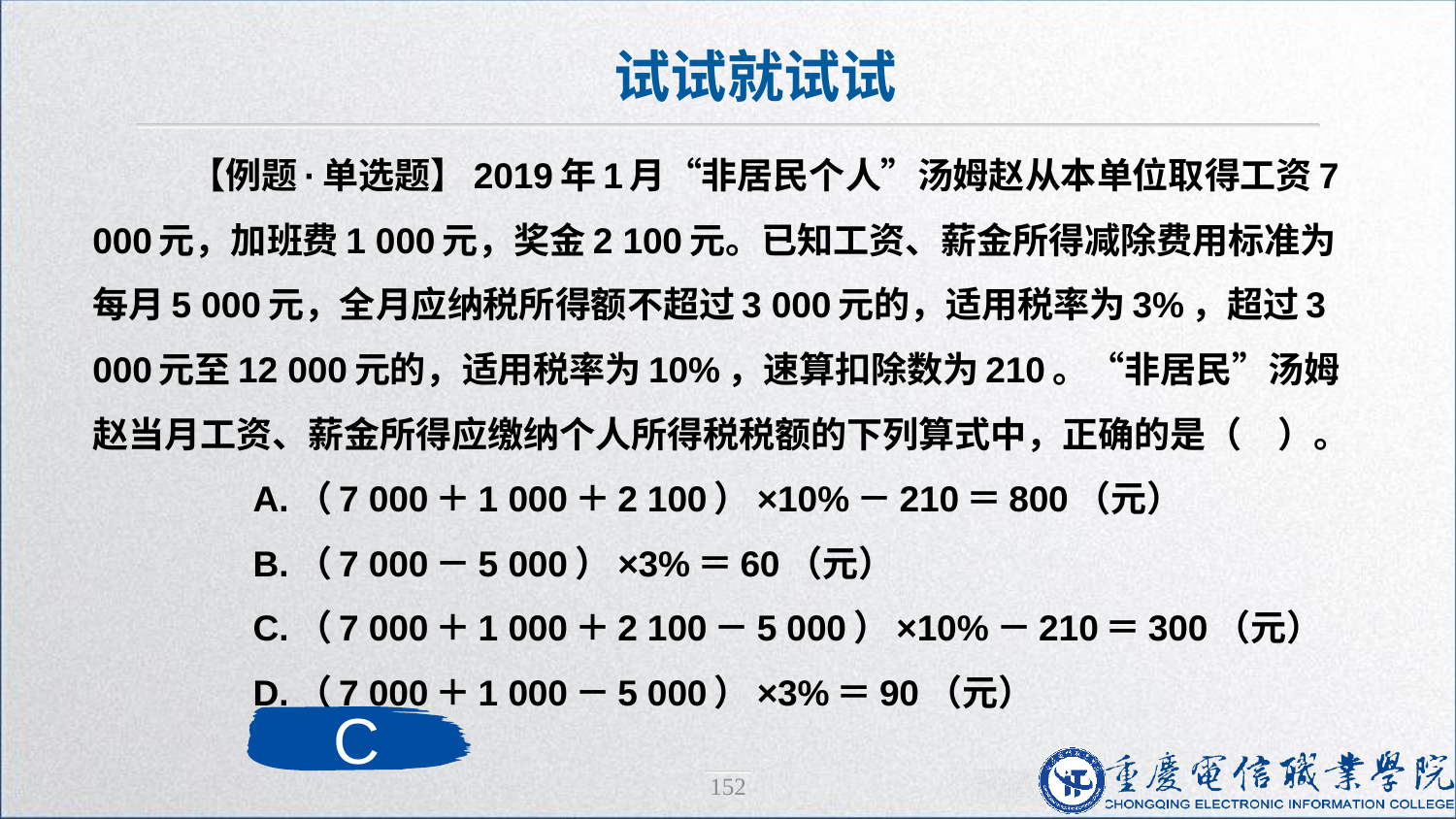

试试就试试
 【例题·单选题】2019年1月“非居民个人”汤姆赵从本单位取得工资7 000元，加班费1 000元，奖金2 100元。已知工资、薪金所得减除费用标准为每月5 000元，全月应纳税所得额不超过3 000元的，适用税率为3%，超过3 000元至12 000元的，适用税率为10%，速算扣除数为210。“非居民”汤姆赵当月工资、薪金所得应缴纳个人所得税税额的下列算式中，正确的是（　）。
　　A.（7 000＋1 000＋2 100）×10%－210＝800（元）
　　B.（7 000－5 000）×3%＝60（元）
　　C.（7 000＋1 000＋2 100－5 000）×10%－210＝300（元）
　　D.（7 000＋1 000－5 000）×3%＝90（元）

C
152